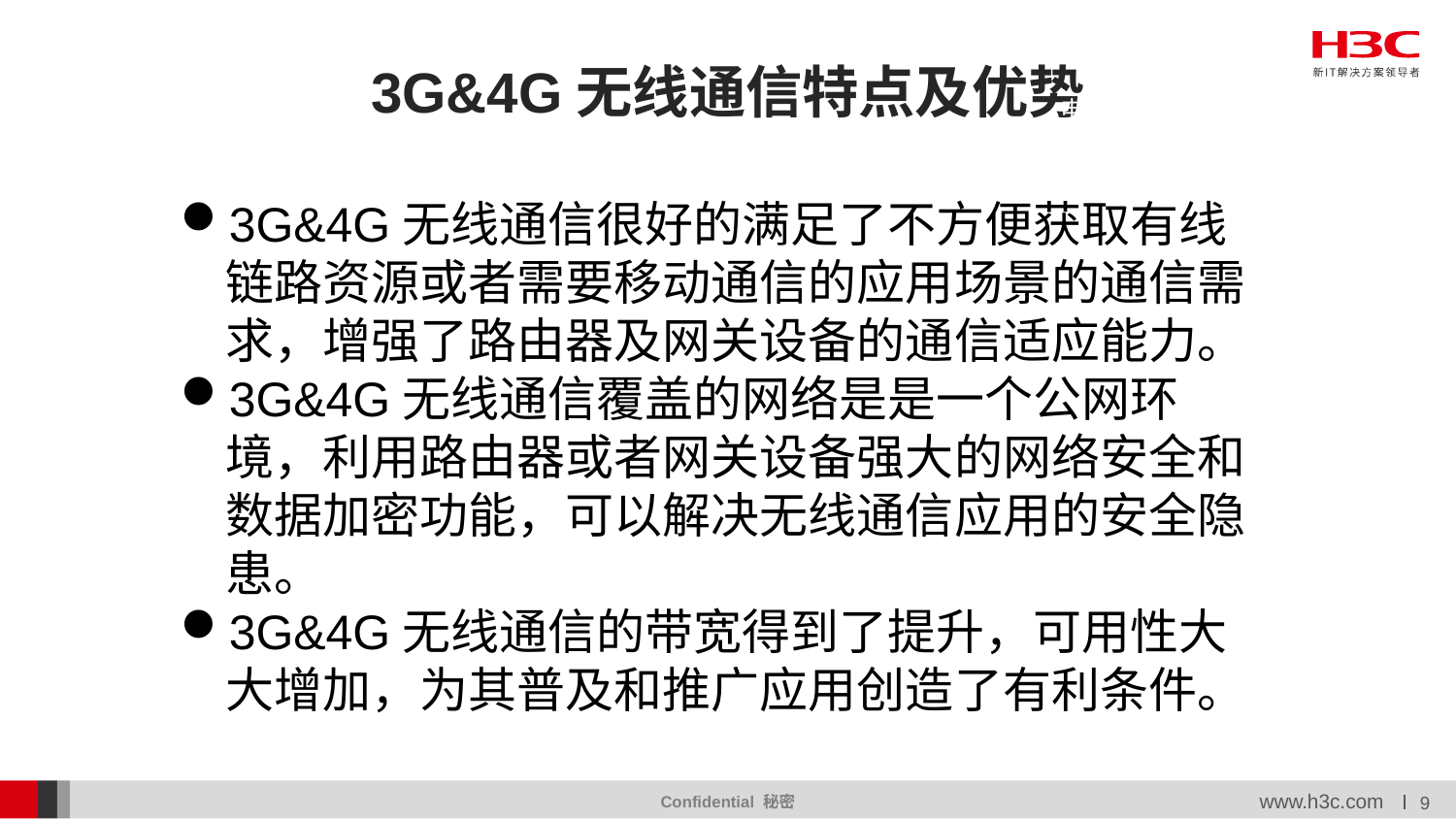

# 3G&4G无线通信特点及优势
电信
3G&4G无线通信很好的满足了不方便获取有线链路资源或者需要移动通信的应用场景的通信需求，增强了路由器及网关设备的通信适应能力。
3G&4G无线通信覆盖的网络是是一个公网环境，利用路由器或者网关设备强大的网络安全和数据加密功能，可以解决无线通信应用的安全隐患。
3G&4G无线通信的带宽得到了提升，可用性大大增加，为其普及和推广应用创造了有利条件。

联通